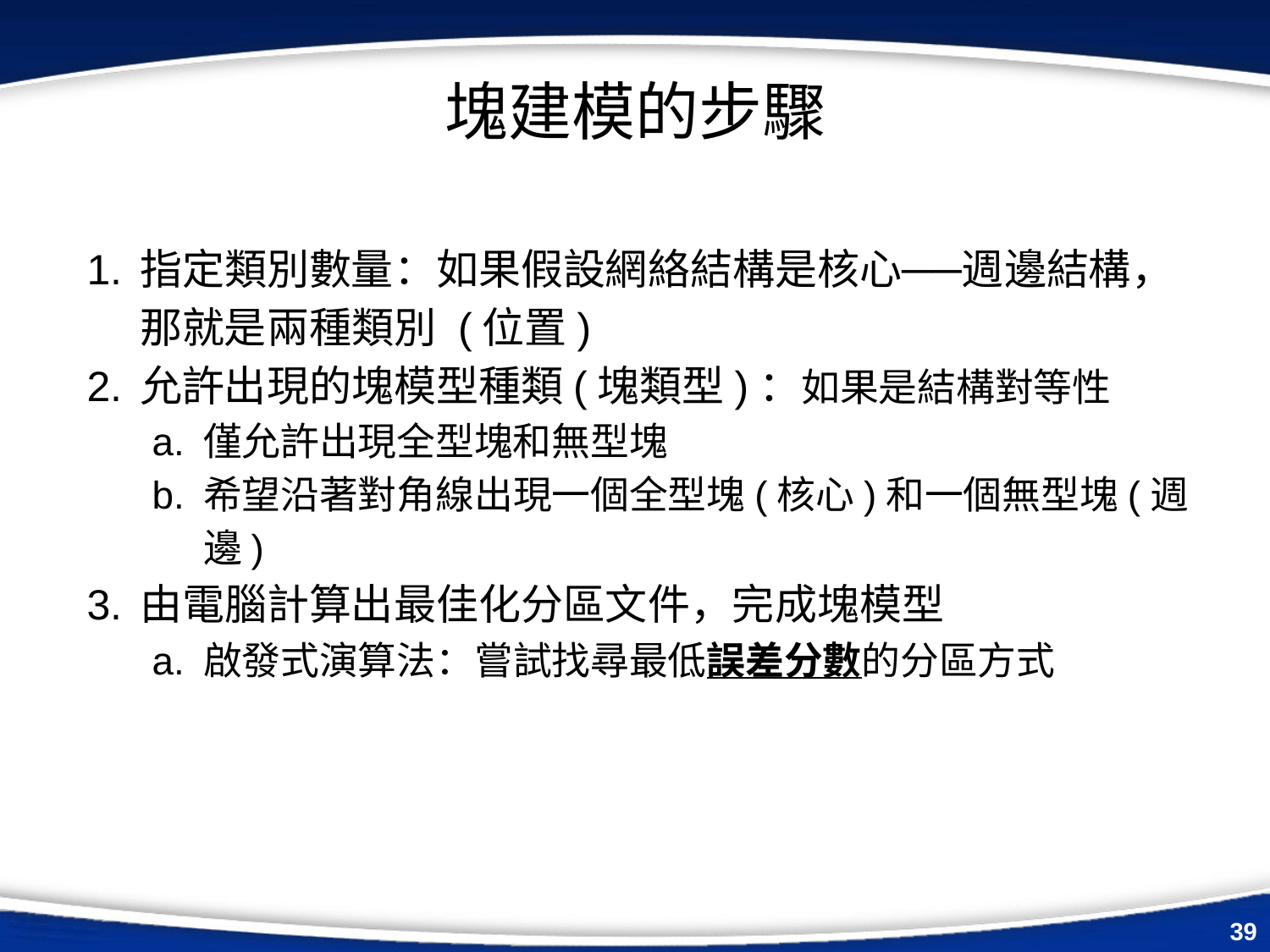

# 塊建模的步驟
指定類別數量：如果假設網絡結構是核心──週邊結構，那就是兩種類別 (位置)
允許出現的塊模型種類(塊類型)：如果是結構對等性
僅允許出現全型塊和無型塊
希望沿著對角線出現一個全型塊(核心)和一個無型塊(週邊)
由電腦計算出最佳化分區文件，完成塊模型
啟發式演算法：嘗試找尋最低誤差分數的分區方式
39